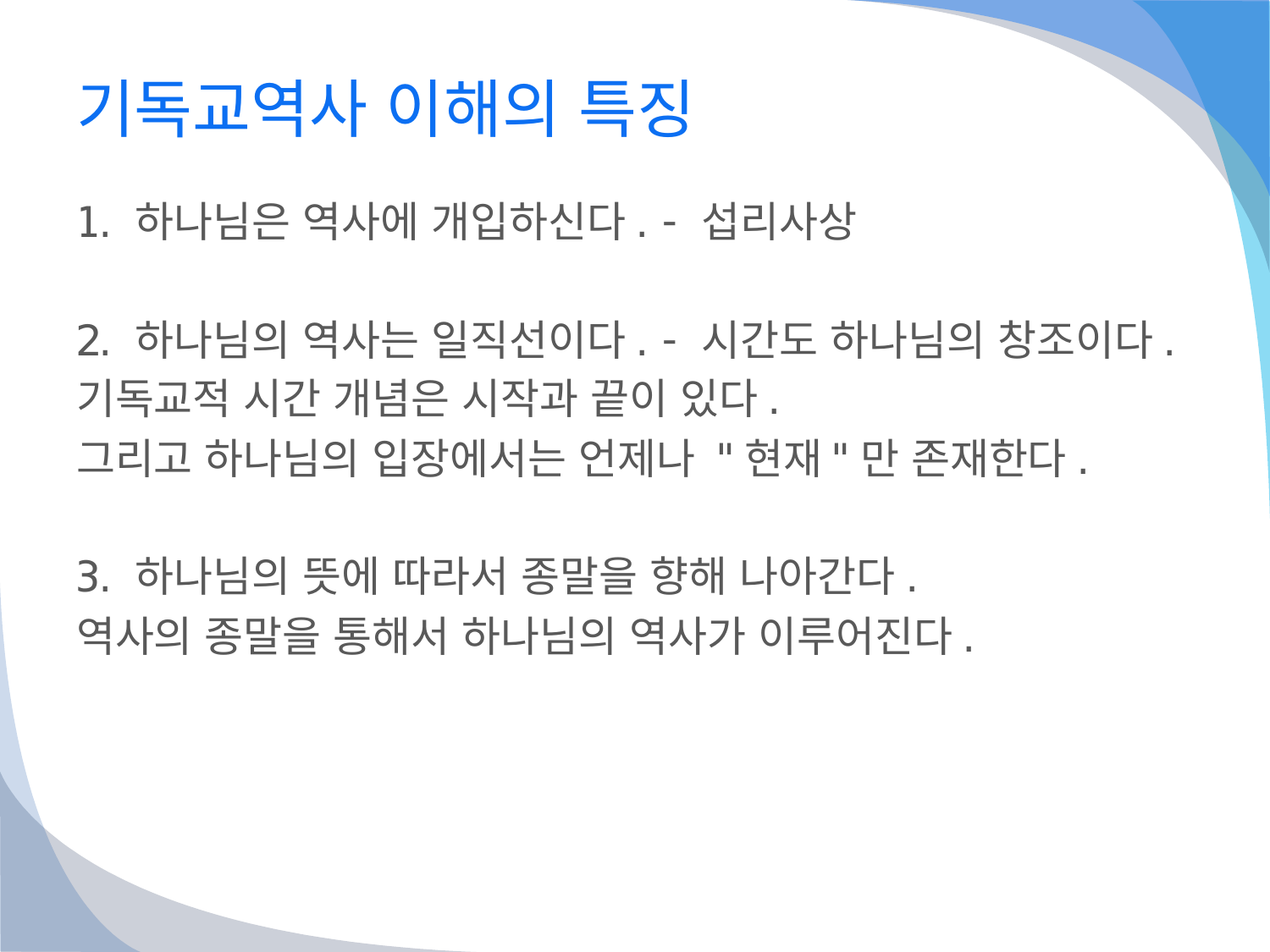

# 기독교역사 이해의 특징
1. 하나님은 역사에 개입하신다. - 섭리사상

2. 하나님의 역사는 일직선이다. - 시간도 하나님의 창조이다.
기독교적 시간 개념은 시작과 끝이 있다.
그리고 하나님의 입장에서는 언제나 "현재"만 존재한다.

3. 하나님의 뜻에 따라서 종말을 향해 나아간다.
역사의 종말을 통해서 하나님의 역사가 이루어진다.